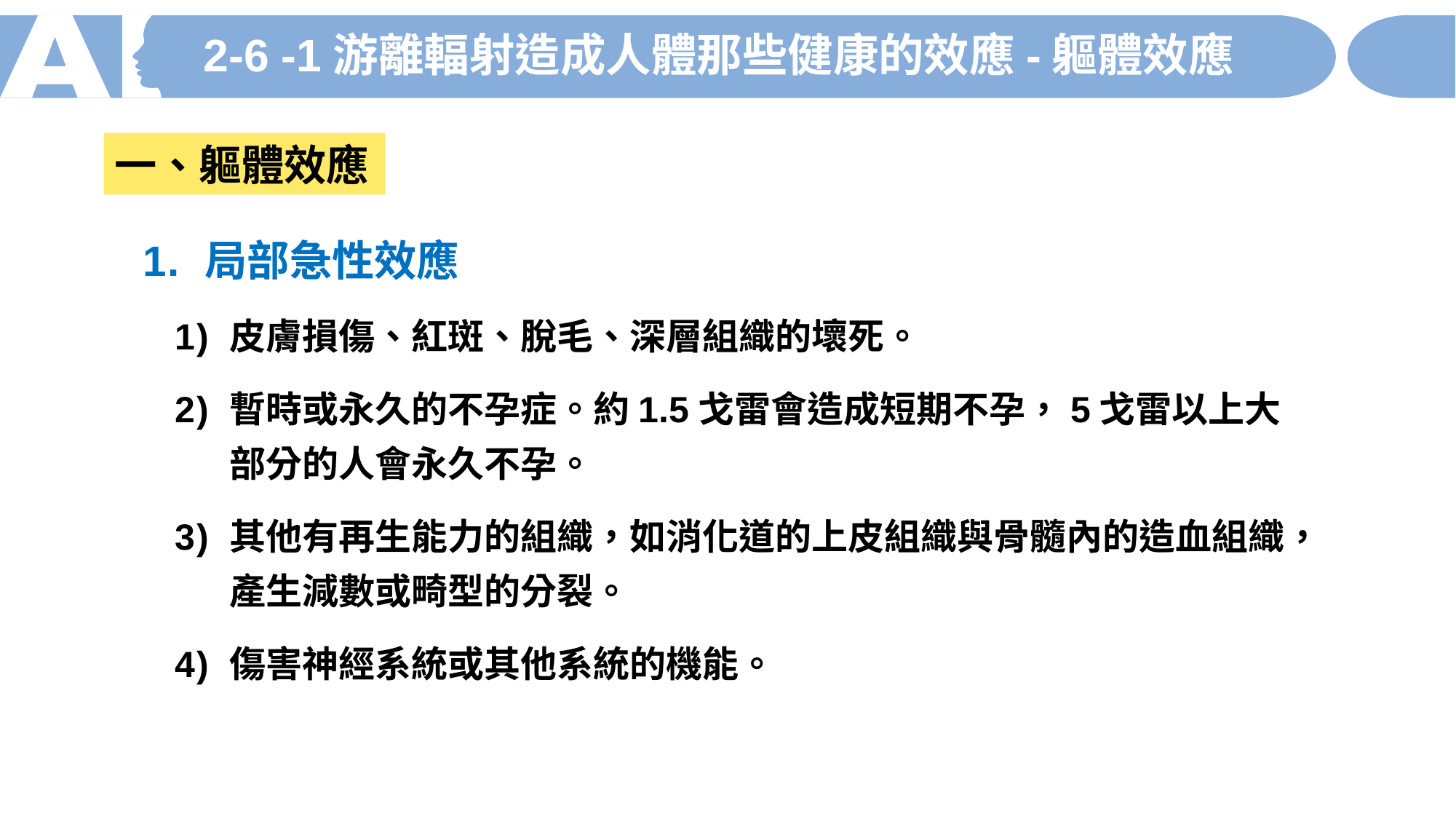

2-6 -1游離輻射造成人體那些健康的效應-軀體效應
一、軀體效應
 局部急性效應
皮膚損傷、紅斑、脫毛、深層組織的壞死。
暫時或永久的不孕症。約1.5戈雷會造成短期不孕，5戈雷以上大部分的人會永久不孕。
其他有再生能力的組織，如消化道的上皮組織與骨髓內的造血組織，產生減數或畸型的分裂。
傷害神經系統或其他系統的機能。